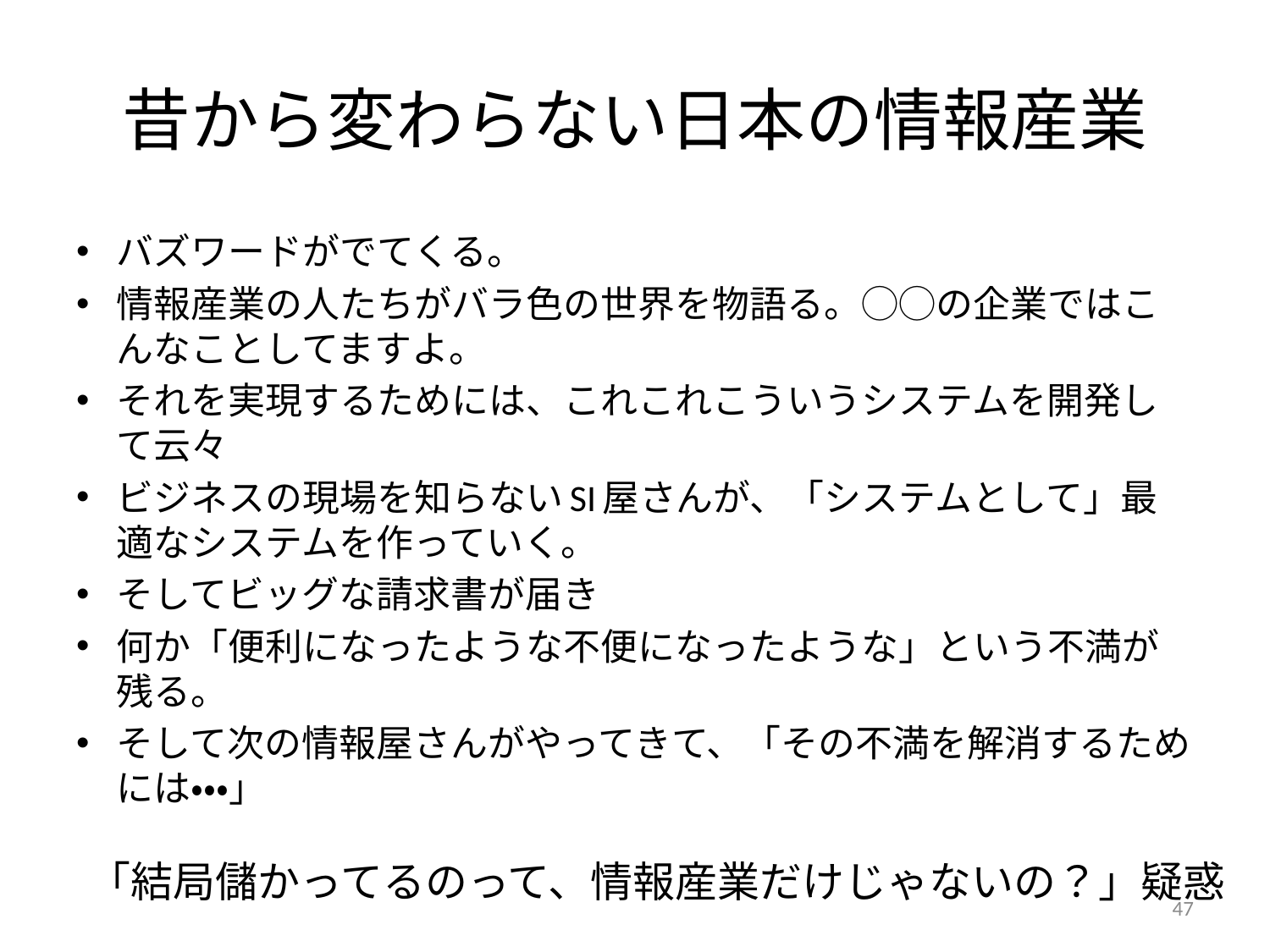

# 昔から変わらない日本の情報産業
バズワードがでてくる。
情報産業の人たちがバラ色の世界を物語る。◯◯の企業ではこんなことしてますよ。
それを実現するためには、これこれこういうシステムを開発して云々
ビジネスの現場を知らないSI屋さんが、「システムとして」最適なシステムを作っていく。
そしてビッグな請求書が届き
何か「便利になったような不便になったような」という不満が残る。
そして次の情報屋さんがやってきて、「その不満を解消するためには・・・」
「結局儲かってるのって、情報産業だけじゃないの？」疑惑
47